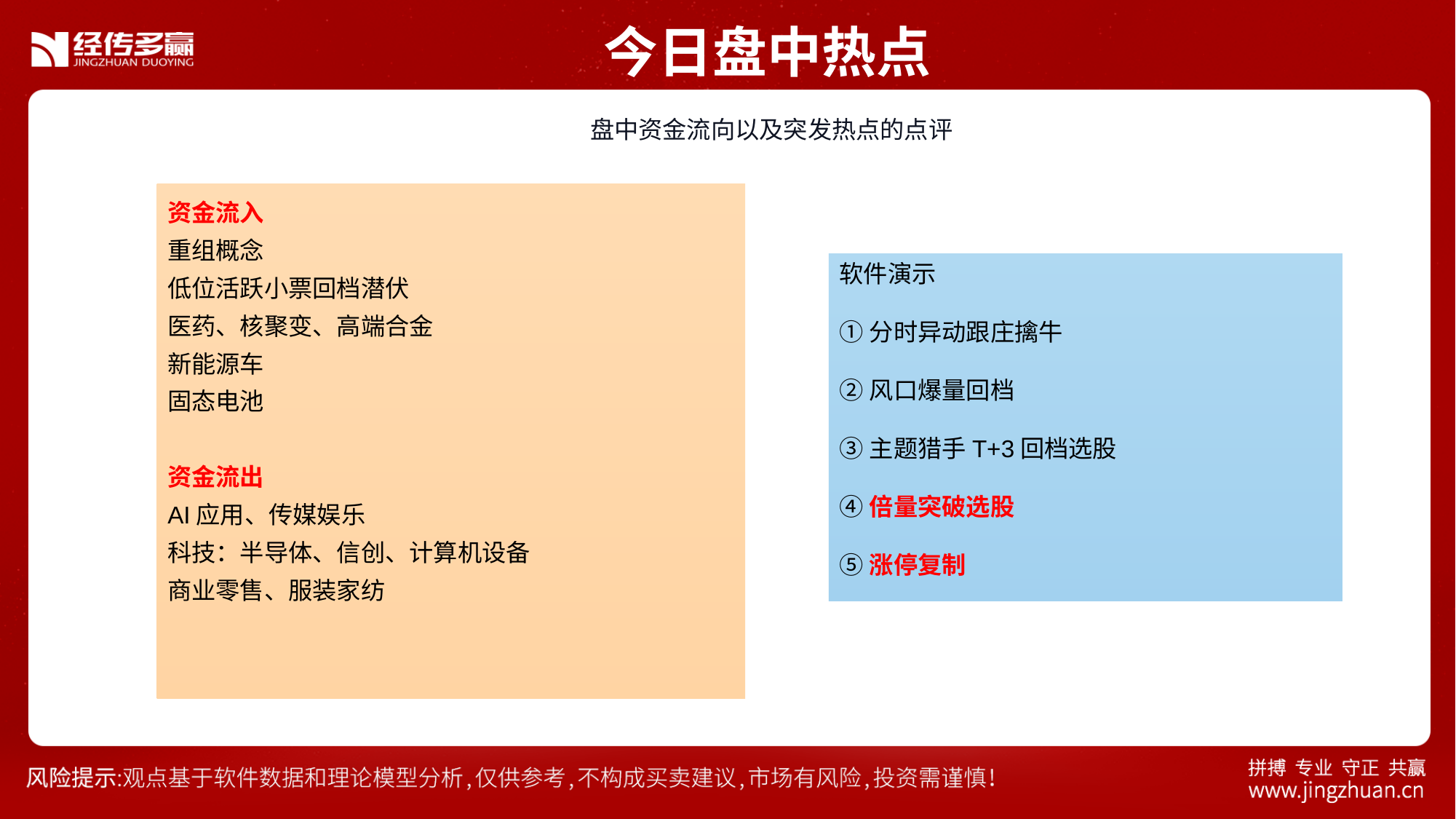

今日盘中热点
          盘中资金流向以及突发热点的点评

资金流入
重组概念
低位活跃小票回档潜伏
医药、核聚变、高端合金
新能源车
固态电池

资金流出
AI应用、传媒娱乐
科技：半导体、信创、计算机设备
商业零售、服装家纺
软件演示

①分时异动跟庄擒牛

②风口爆量回档

③主题猎手T+3回档选股

④倍量突破选股

⑤涨停复制